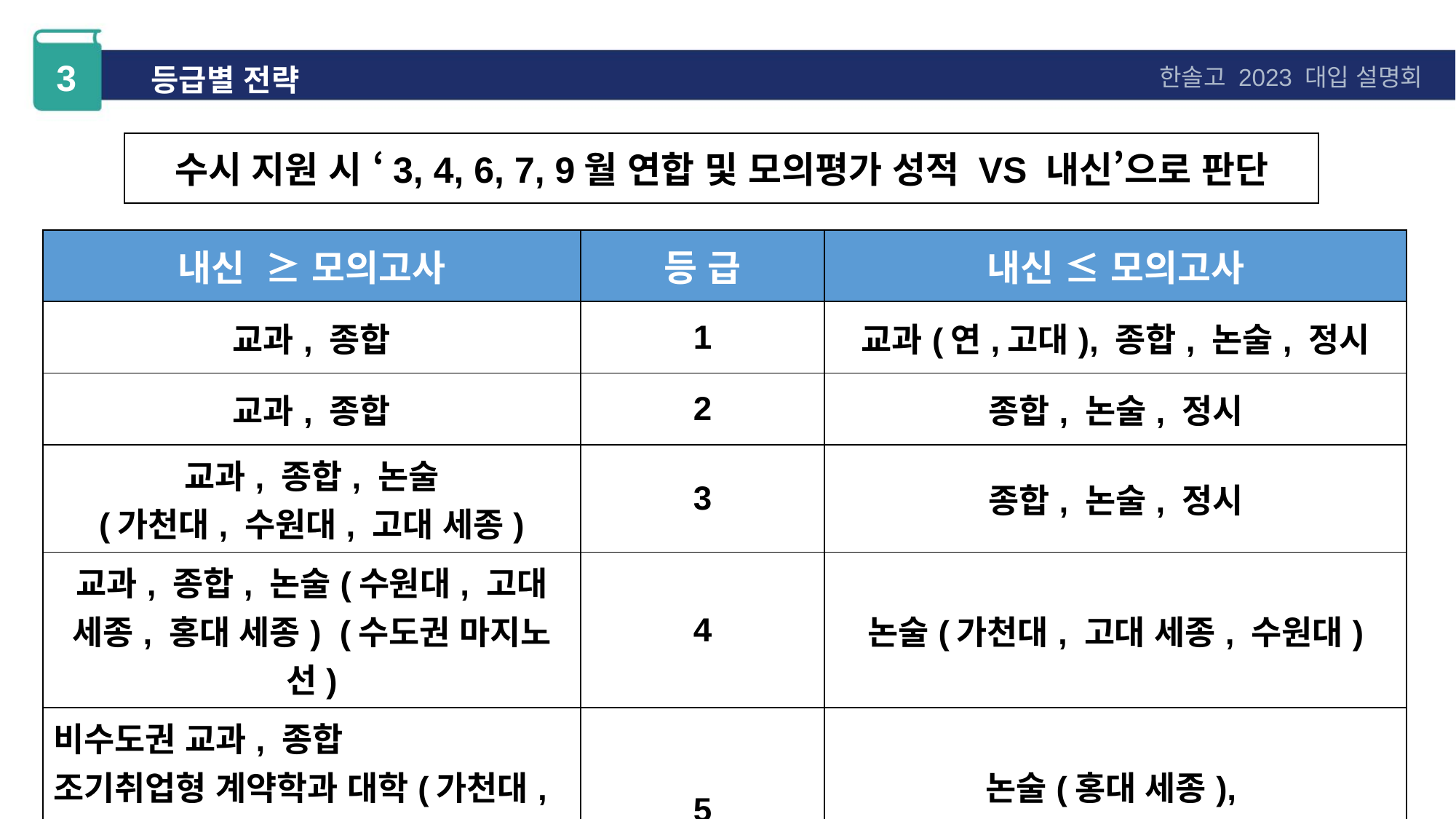

3
등급별 전략
한솔고 2023 대입 설명회
수시 지원 시 ‘3, 4, 6, 7, 9월 연합 및 모의평가 성적 VS 내신’으로 판단
| 내신 ≥ 모의고사 | 등 급 | 내신 ≤ 모의고사 |
| --- | --- | --- |
| 교과, 종합 | 1 | 교과(연,고대), 종합, 논술, 정시 |
| 교과, 종합 | 2 | 종합, 논술, 정시 |
| 교과, 종합, 논술 (가천대, 수원대, 고대 세종) | 3 | 종합, 논술, 정시 |
| 교과, 종합, 논술(수원대, 고대 세종, 홍대 세종) (수도권 마지노선) | 4 | 논술(가천대, 고대 세종, 수원대) |
| 비수도권 교과, 종합 조기취업형 계약학과 대학(가천대, 한양대 에리카, 한국공과대 등) 전문대(인근, 유망학과) | 5 | 논술(홍대 세종), 조기취업형 계약학과, 정시 |